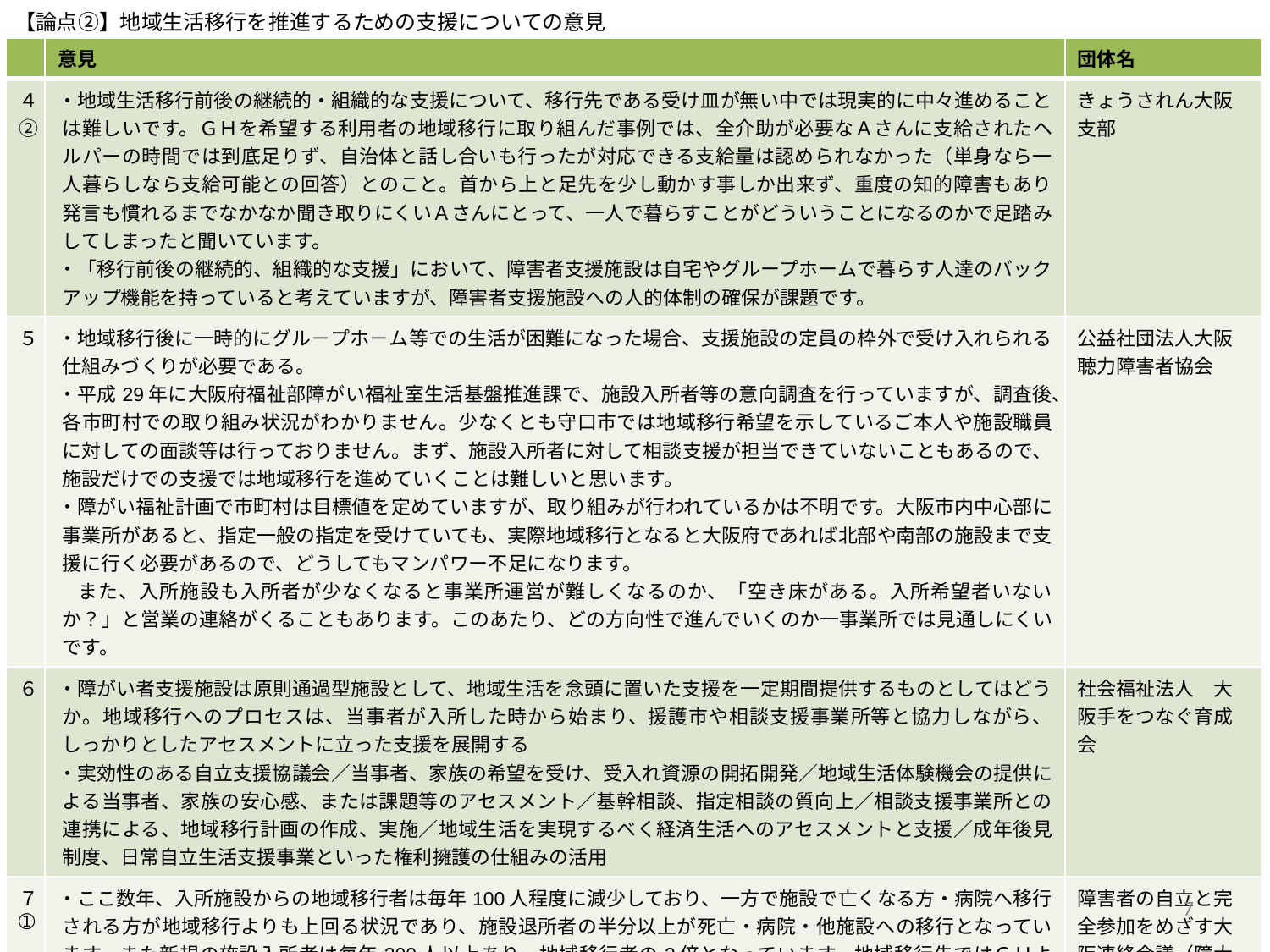

【論点➁】地域生活移行を推進するための支援についての意見
|  | 意見 | 団体名 |
| --- | --- | --- |
| ４➁ | ・地域生活移行前後の継続的・組織的な支援について、移行先である受け皿が無い中では現実的に中々進めることは難しいです。ＧＨを希望する利用者の地域移行に取り組んだ事例では、全介助が必要なＡさんに支給されたヘルパーの時間では到底足りず、自治体と話し合いも行ったが対応できる支給量は認められなかった（単身なら一人暮らしなら支給可能との回答）とのこと。首から上と足先を少し動かす事しか出来ず、重度の知的障害もあり発言も慣れるまでなかなか聞き取りにくいＡさんにとって、一人で暮らすことがどういうことになるのかで足踏みしてしまったと聞いています。 ・「移行前後の継続的、組織的な支援」において、障害者支援施設は自宅やグループホームで暮らす人達のバックアップ機能を持っていると考えていますが、障害者支援施設への人的体制の確保が課題です。 | きょうされん大阪支部 |
| ５ | ・地域移行後に一時的にグル－プホ－ム等での生活が困難になった場合、支援施設の定員の枠外で受け入れられる仕組みづくりが必要である。 ・平成29年に大阪府福祉部障がい福祉室生活基盤推進課で、施設入所者等の意向調査を行っていますが、調査後、各市町村での取り組み状況がわかりません。少なくとも守口市では地域移行希望を示しているご本人や施設職員に対しての面談等は行っておりません。まず、施設入所者に対して相談支援が担当できていないこともあるので、施設だけでの支援では地域移行を進めていくことは難しいと思います。 ・障がい福祉計画で市町村は目標値を定めていますが、取り組みが行われているかは不明です。大阪市内中心部に事業所があると、指定一般の指定を受けていても、実際地域移行となると大阪府であれば北部や南部の施設まで支援に行く必要があるので、どうしてもマンパワー不足になります。 　また、入所施設も入所者が少なくなると事業所運営が難しくなるのか、「空き床がある。入所希望者いないか？」と営業の連絡がくることもあります。このあたり、どの方向性で進んでいくのか一事業所では見通しにくいです。 | 公益社団法人大阪聴力障害者協会 |
| ６ | ・障がい者支援施設は原則通過型施設として、地域生活を念頭に置いた支援を一定期間提供するものとしてはどうか。地域移行へのプロセスは、当事者が入所した時から始まり、援護市や相談支援事業所等と協力しながら、しっかりとしたアセスメントに立った支援を展開する　 ・実効性のある自立支援協議会／当事者、家族の希望を受け、受入れ資源の開拓開発／地域生活体験機会の提供による当事者、家族の安心感、または課題等のアセスメント／基幹相談、指定相談の質向上／相談支援事業所との連携による、地域移行計画の作成、実施／地域生活を実現するべく経済生活へのアセスメントと支援／成年後見制度、日常自立生活支援事業といった権利擁護の仕組みの活用 | 社会福祉法人　大阪手をつなぐ育成会 |
| ７ ➀ | ・ここ数年、入所施設からの地域移行者は毎年100人程度に減少しており、一方で施設で亡くなる方・病院へ移行される方が地域移行よりも上回る状況であり、施設退所者の半分以上が死亡・病院・他施設への移行となっています。また新規の施設入所者は毎年200人以上あり、地域移行者の2倍となっています。地域移行先ではＧＨよりも家庭復帰の方が多い状態であり、高齢化・重度化の課題から地域移行のあり方としても問題があるように思います（別紙２：大阪府入所施設からの地域移行状況まとめ）。ＧＨや単身での生活を可能とする地域移行のあり方を再検討しなければなりません。 ・地域移行を進めるためには、施設入所の利用期間に年限を設けて、施設を「通過型」に位置づけ直すことが最も有効と考えます。長く入所すればするほど地域生活のイメージがもてなくなり、地域移行への不安も強まるため、本人にとっても地域移行のハードルは高くなってしまいます。漫然と入所状態を継続するのではなく、今後の新規入所者は「最長でも5年程度で移行すること」を基本とし、施設入所した時点から地域移行することを目標にして、計画的に地域と連携して地域での受入体制を調整していけば、地域移行を飛躍的に進めることができると思います。 | 障害者の自立と完全参加をめざす大阪連絡会議（障大連） |
7